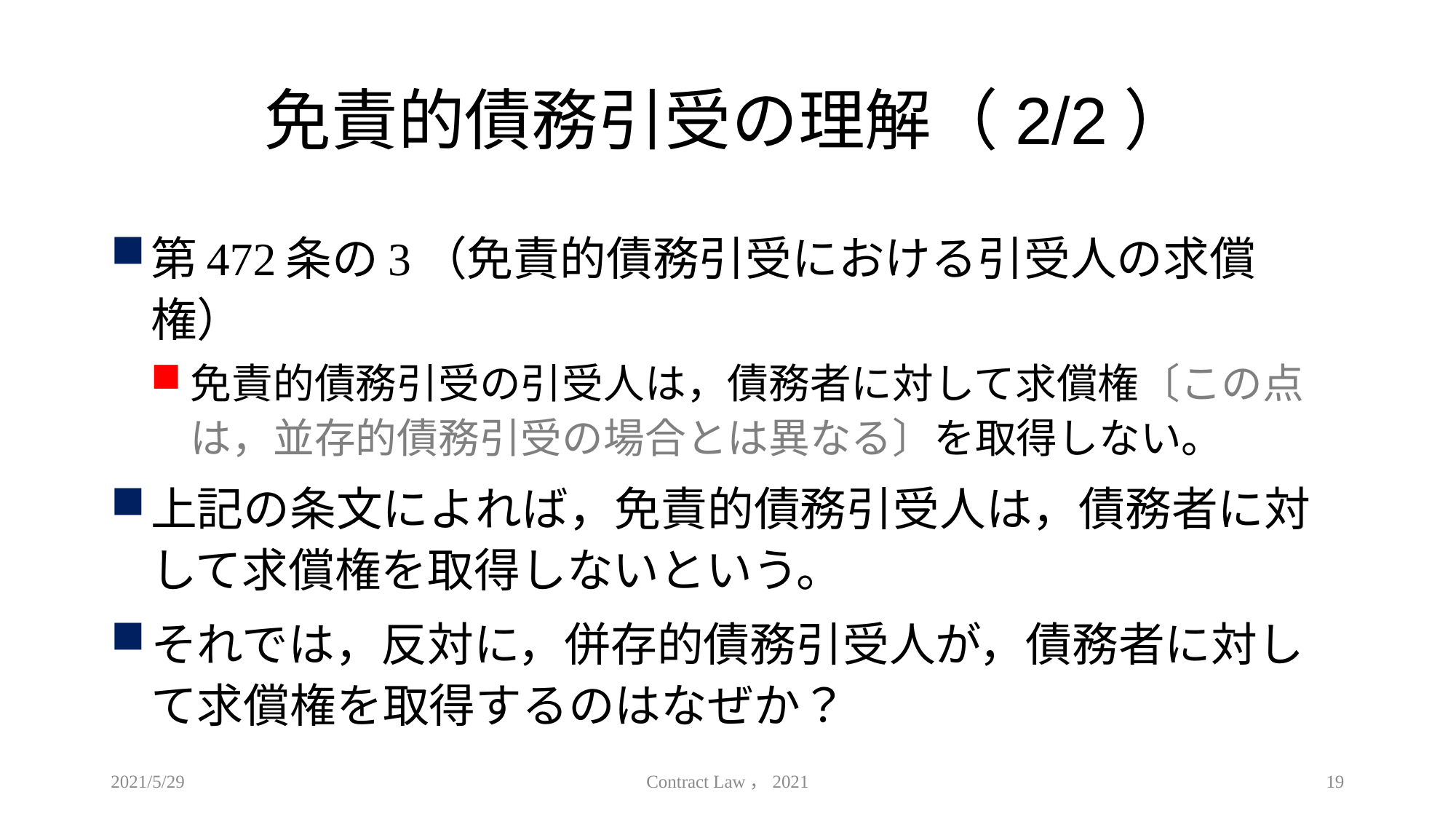

# 免責的債務引受の理解（2/2）
第472条の3（免責的債務引受における引受人の求償権）
免責的債務引受の引受人は，債務者に対して求償権〔この点は，並存的債務引受の場合とは異なる〕を取得しない。
上記の条文によれば，免責的債務引受人は，債務者に対して求償権を取得しないという。
それでは，反対に，併存的債務引受人が，債務者に対して求償権を取得するのはなぜか？
2021/5/29
Contract Law，2021
19